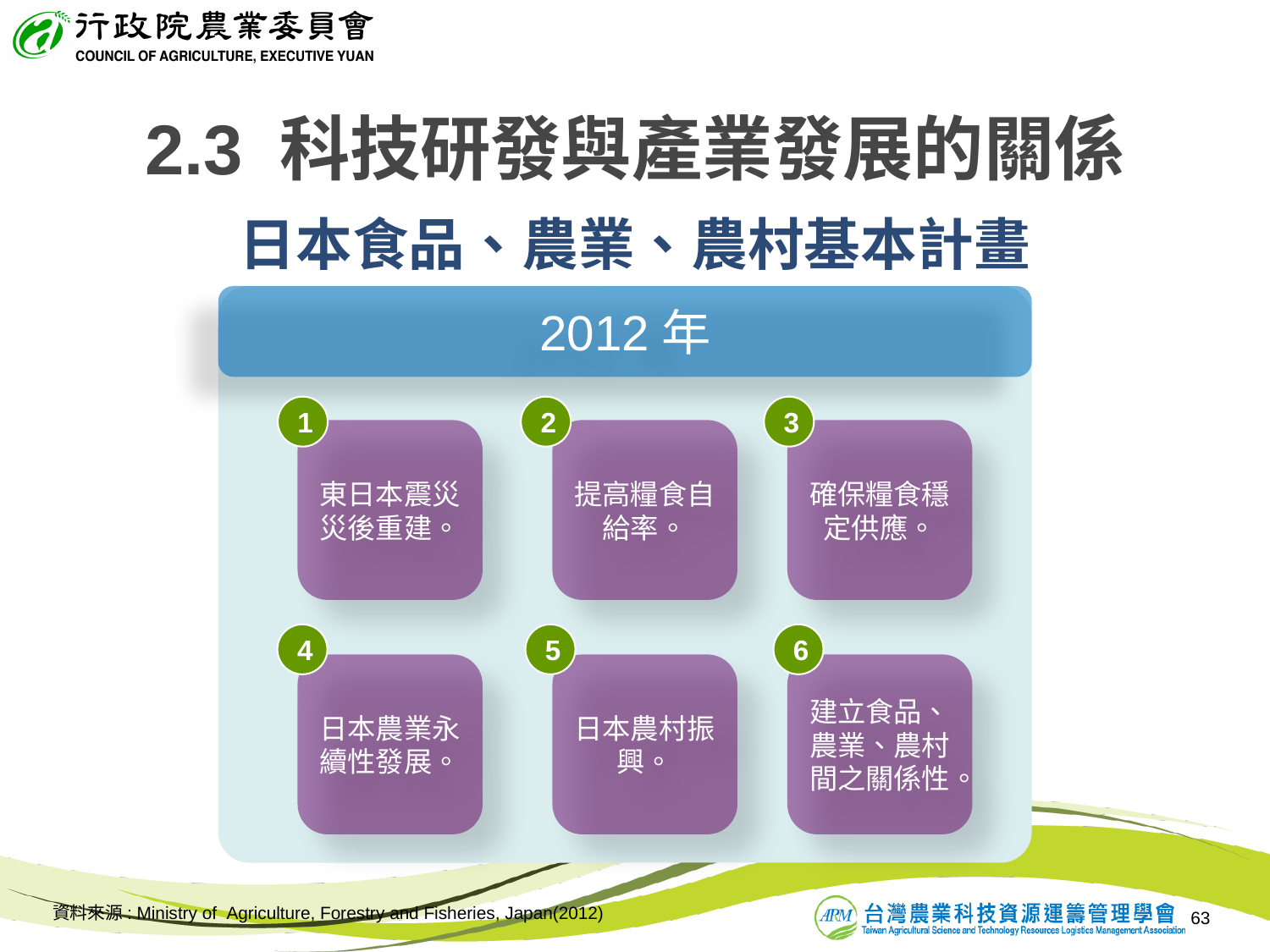

2.3 科技研發與產業發展的關係
# 日本食品、農業、農村基本計畫

2012年
1
2
3
東日本震災災後重建。
提高糧食自給率。
確保糧食穩定供應。
4
5
6
日本農業永續性發展。
日本農村振興。
建立食品、農業、農村間之關係性。
資料來源: Ministry of  Agriculture, Forestry and Fisheries, Japan(2012)
63